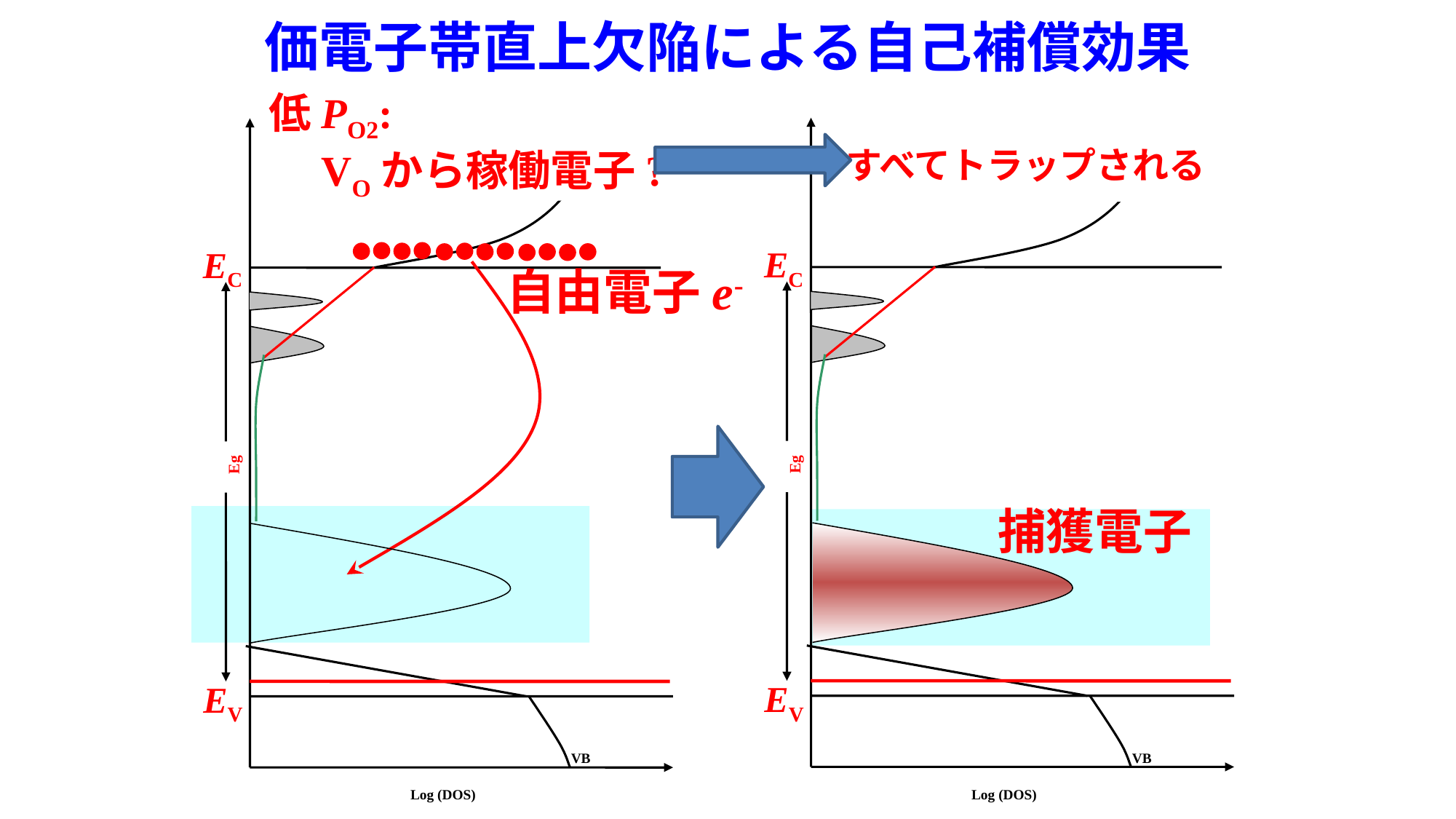

価電子帯直上欠陥による自己補償効果
低PO2:
　VOから稼働電子?

すべてトラップされる

EC
EC

自由電子e-

Eg
Eg
捕獲電子

EV
EV

VB
VB
Log (DOS)
Log (DOS)